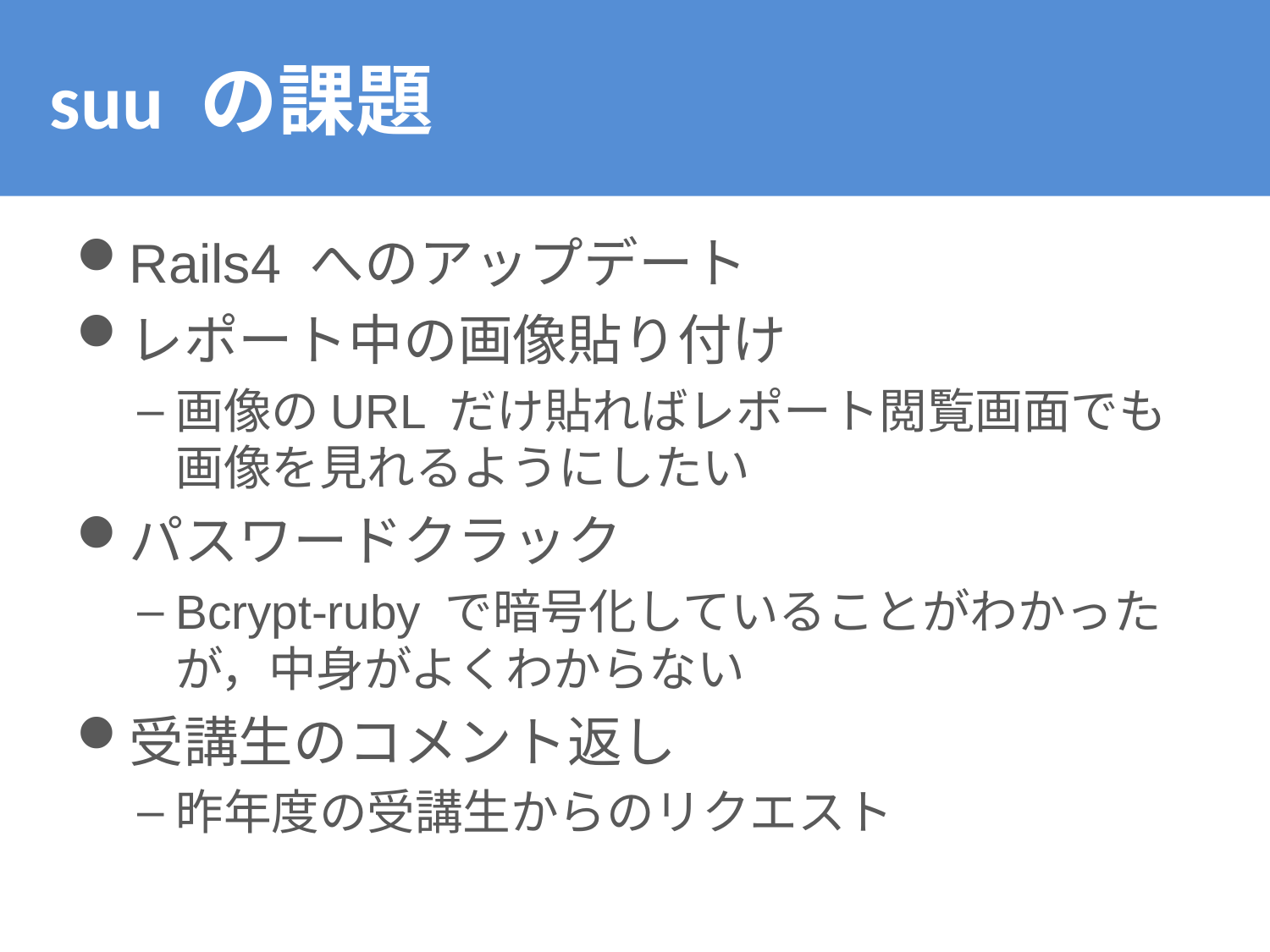

# suu の課題
Rails4 へのアップデート
レポート中の画像貼り付け
画像のURL だけ貼ればレポート閲覧画面でも画像を見れるようにしたい
パスワードクラック
Bcrypt-ruby で暗号化していることがわかったが，中身がよくわからない
受講生のコメント返し
昨年度の受講生からのリクエスト